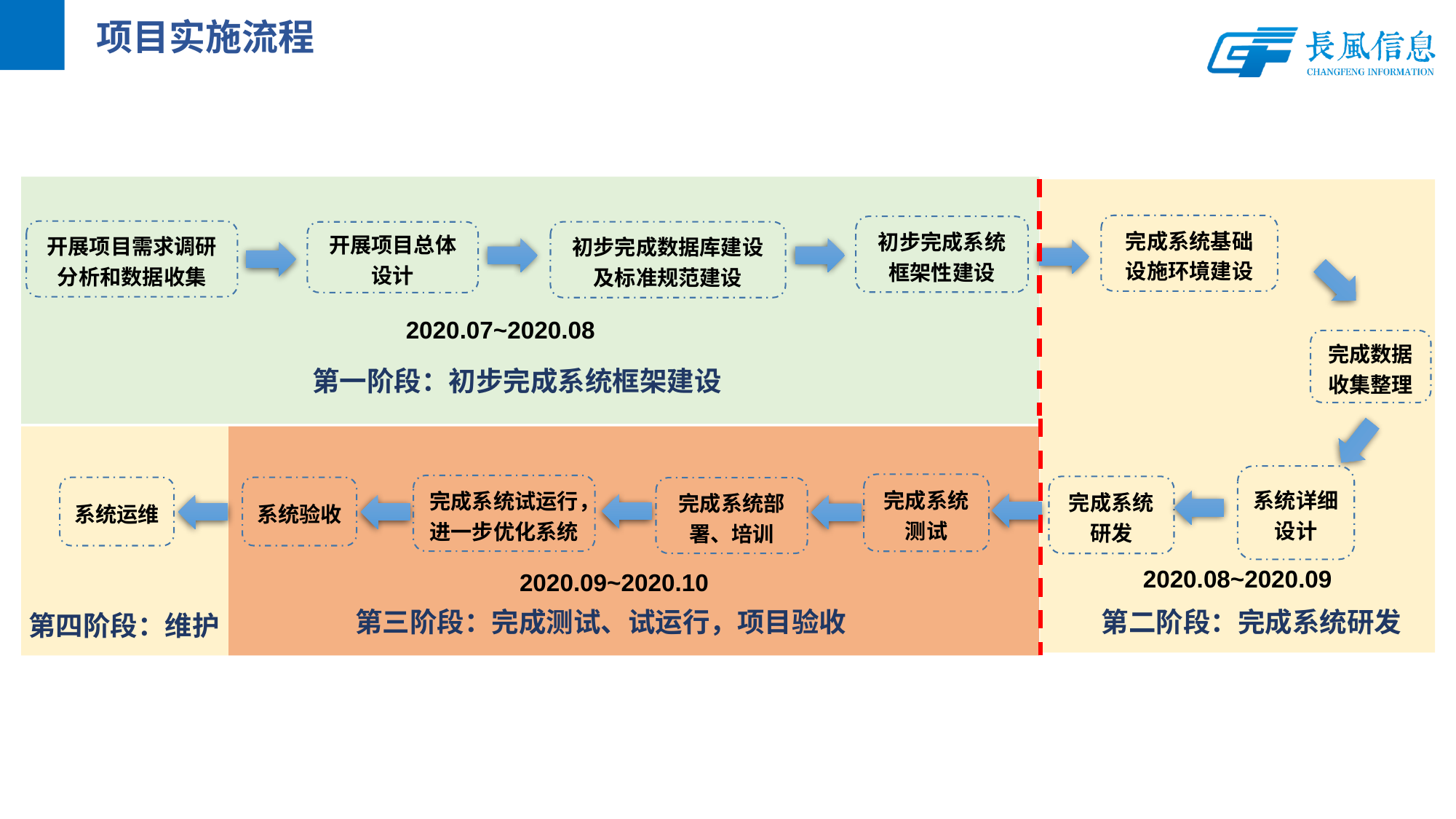

项目实施流程

完成系统基础设施环境建设
初步完成系统框架性建设
开展项目需求调研分析和数据收集
初步完成数据库建设及标准规范建设
开展项目总体设计

2020.07~2020.08
完成数据收集整理
第一阶段：初步完成系统框架建设

系统详细设计
完成系统测试
完成系统试运行，进一步优化系统
完成系统研发
系统运维
系统验收
完成系统部署、培训

2020.08~2020.09
2020.09~2020.10
第三阶段：完成测试、试运行，项目验收
第二阶段：完成系统研发
第四阶段：维护